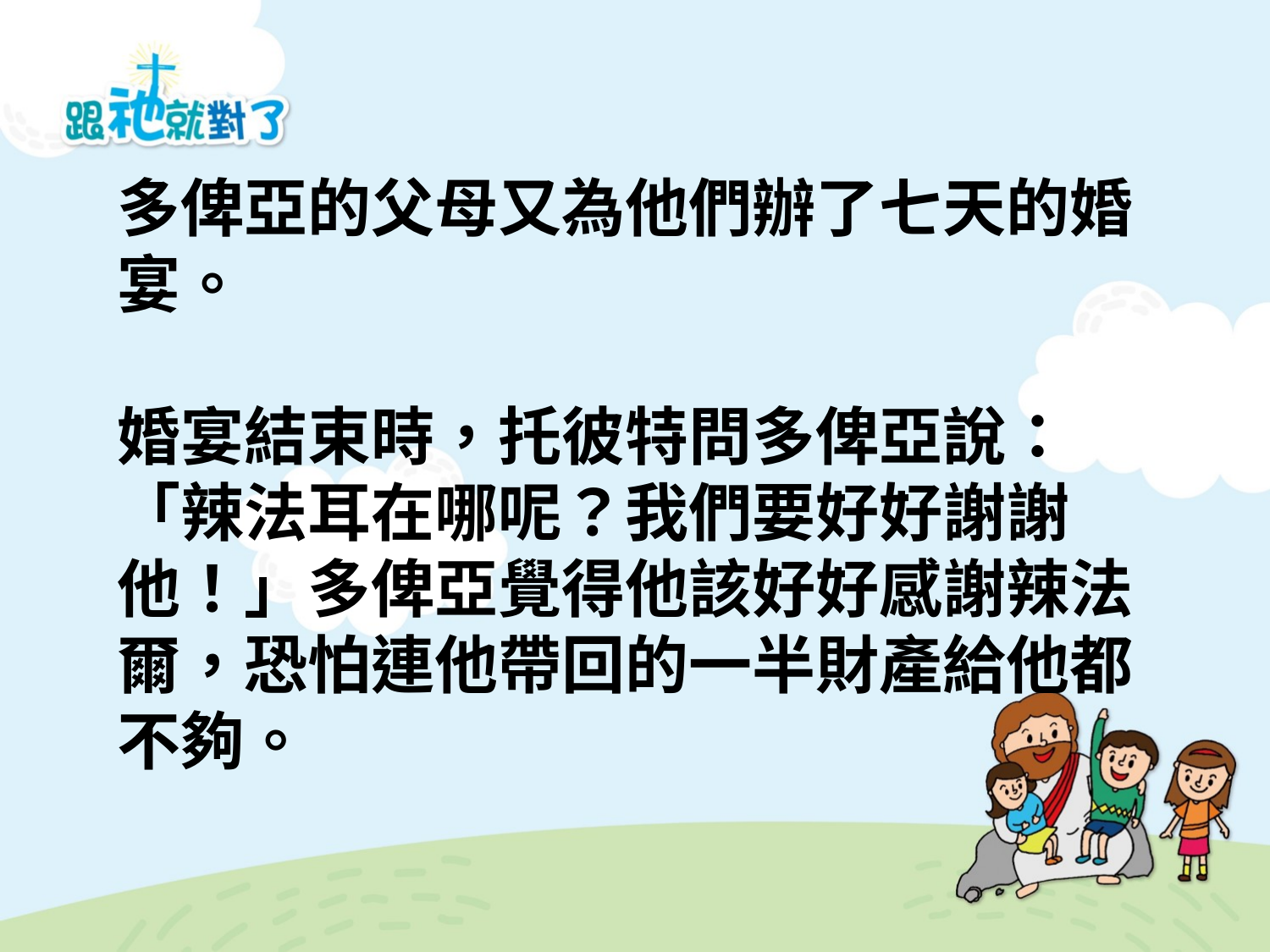

多俾亞的父母又為他們辦了七天的婚宴。

婚宴結束時，托彼特問多俾亞說：「辣法耳在哪呢？我們要好好謝謝他！」多俾亞覺得他該好好感謝辣法爾，恐怕連他帶回的一半財產給他都不夠。